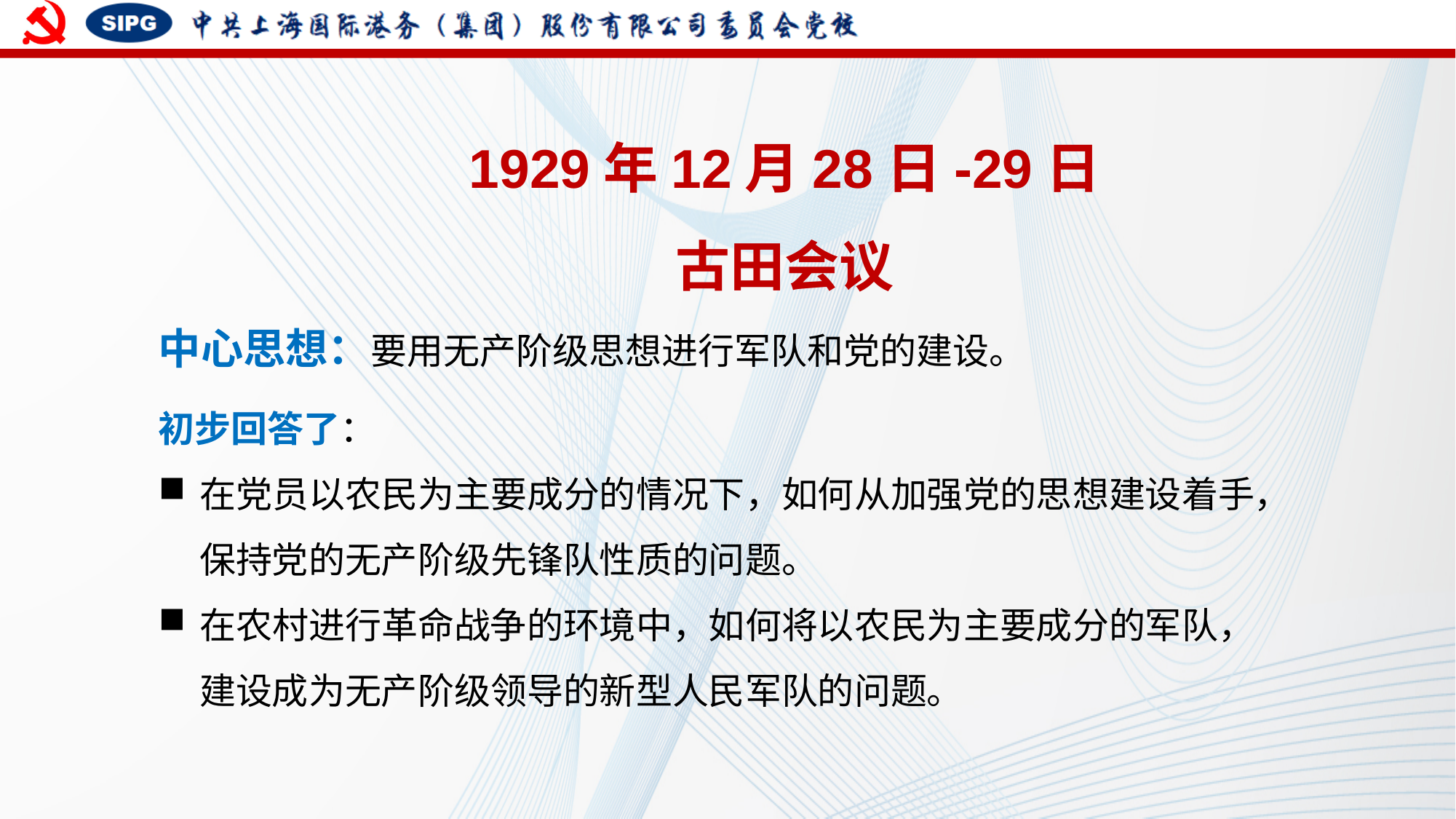

1929年12月28日-29日
古田会议
中心思想：要用无产阶级思想进行军队和党的建设。
初步回答了：
在党员以农民为主要成分的情况下，如何从加强党的思想建设着手，保持党的无产阶级先锋队性质的问题。
在农村进行革命战争的环境中，如何将以农民为主要成分的军队，建设成为无产阶级领导的新型人民军队的问题。